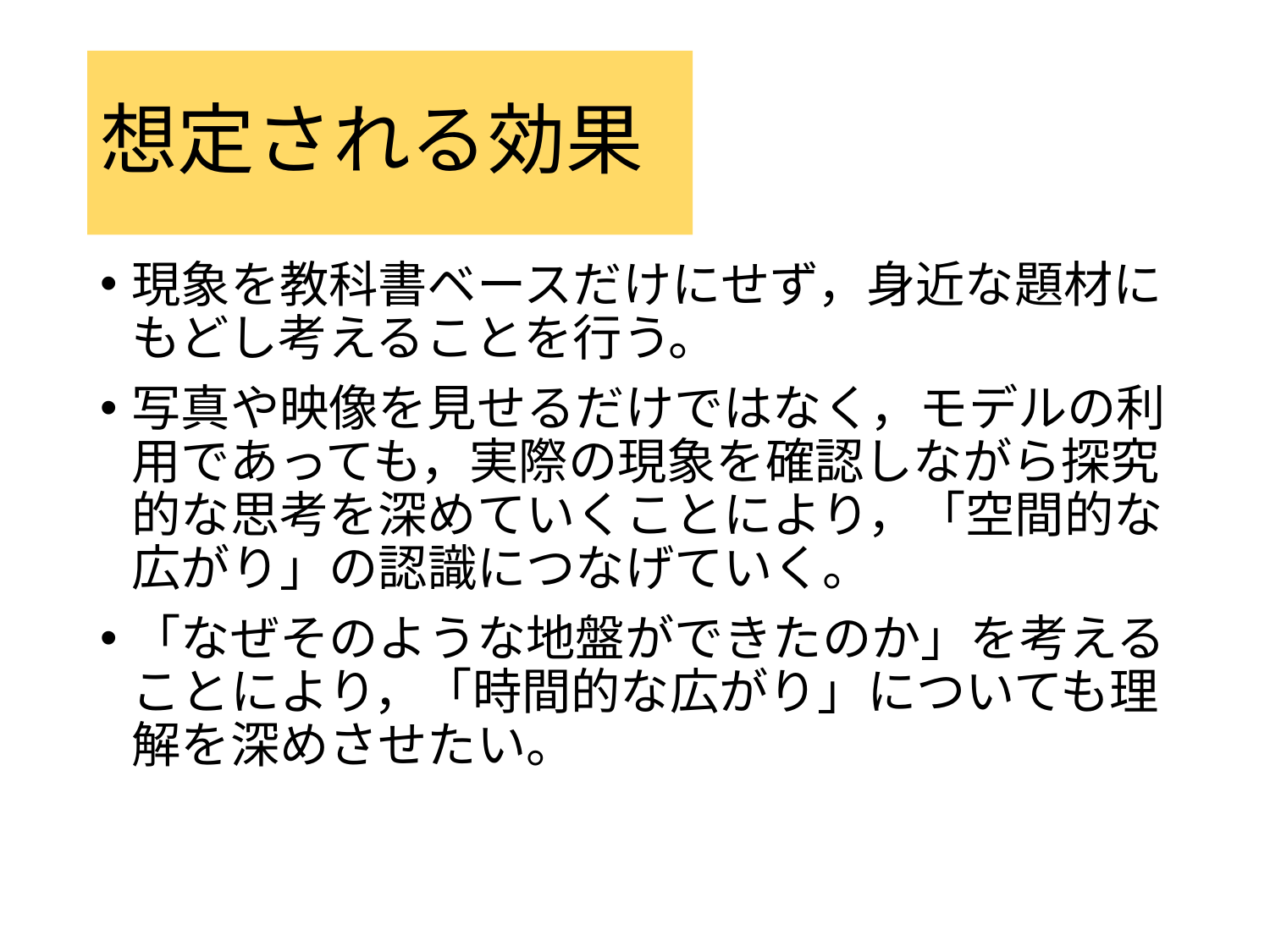

# 想定される効果
現象を教科書ベースだけにせず，身近な題材にもどし考えることを行う。
写真や映像を見せるだけではなく，モデルの利用であっても，実際の現象を確認しながら探究的な思考を深めていくことにより，「空間的な広がり」の認識につなげていく。
「なぜそのような地盤ができたのか」を考えることにより，「時間的な広がり」についても理解を深めさせたい。